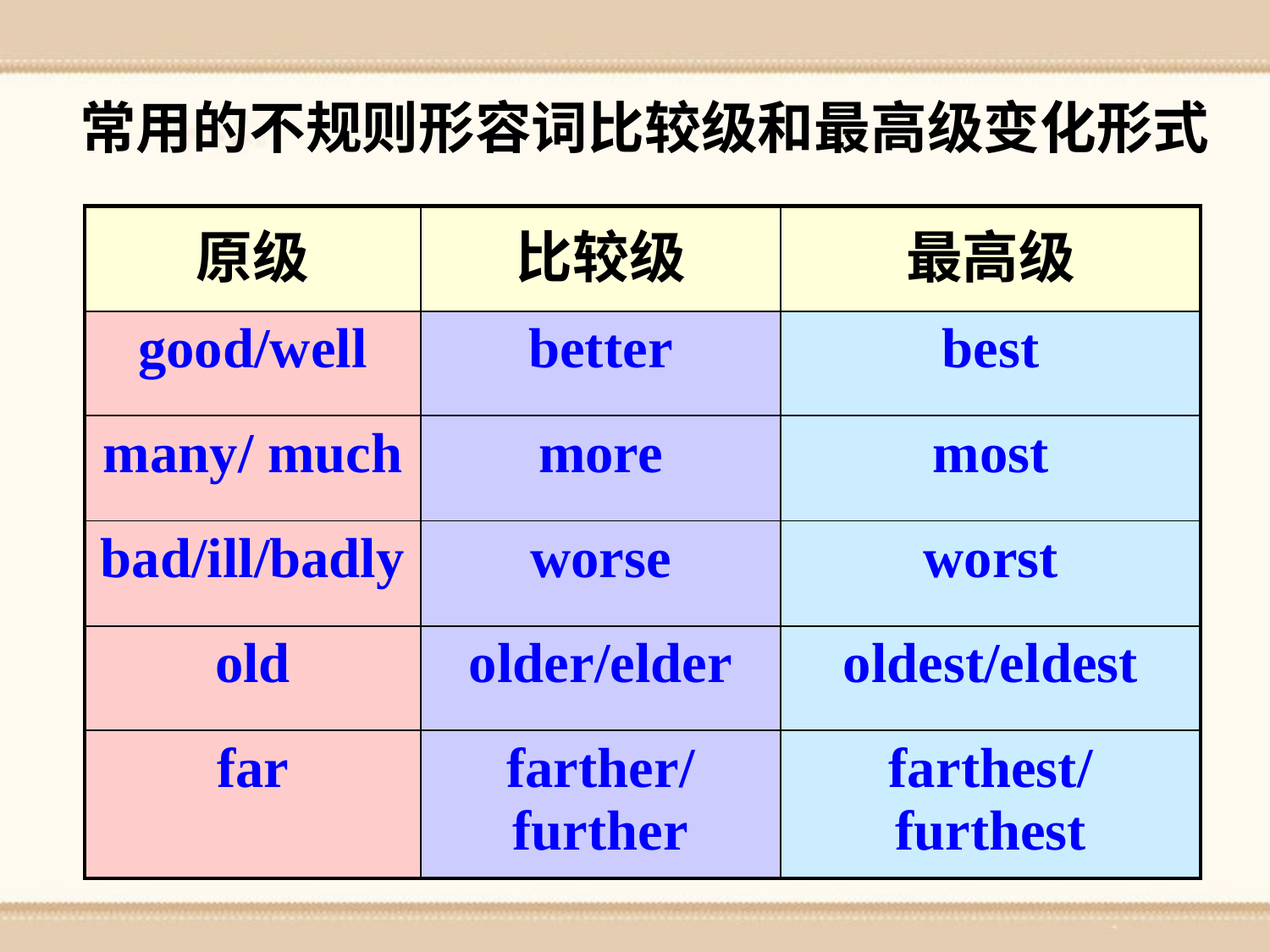

常用的不规则形容词比较级和最高级变化形式
| 原级 | 比较级 | 最高级 |
| --- | --- | --- |
| good/well | better | best |
| many/ much | more | most |
| bad/ill/badly | worse | worst |
| old | older/elder | oldest/eldest |
| far | farther/ further | farthest/ furthest |